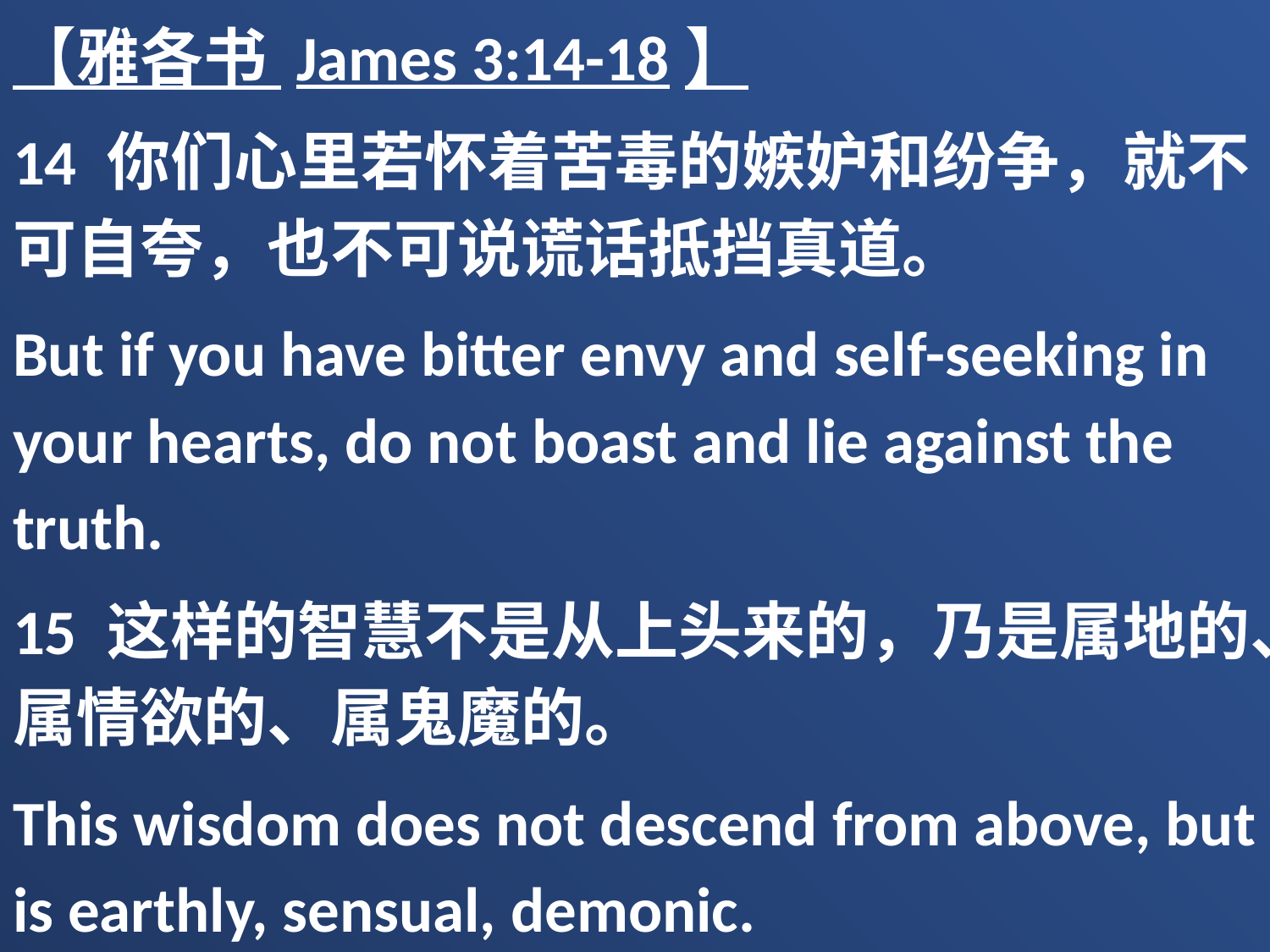

【雅各书 James 3:14-18】
14 你们心里若怀着苦毒的嫉妒和纷争，就不可自夸，也不可说谎话抵挡真道。
But if you have bitter envy and self-seeking in your hearts, do not boast and lie against the truth.
15 这样的智慧不是从上头来的，乃是属地的、属情欲的、属鬼魔的。
This wisdom does not descend from above, but is earthly, sensual, demonic.